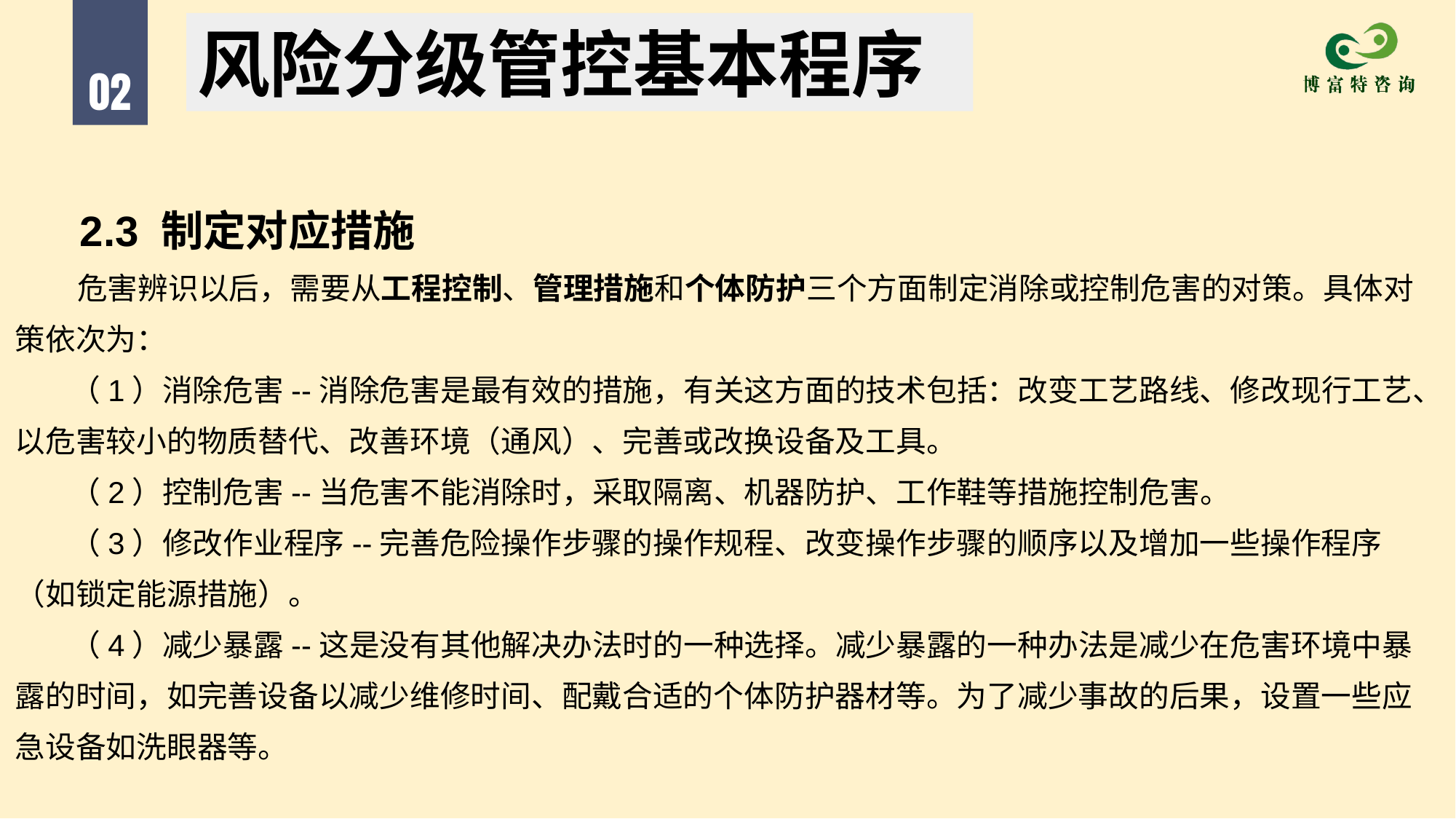

风险分级管控基本程序
02
  2.3 制定对应措施
  危害辨识以后，需要从工程控制、管理措施和个体防护三个方面制定消除或控制危害的对策。具体对策依次为：
 （1）消除危害--消除危害是最有效的措施，有关这方面的技术包括：改变工艺路线、修改现行工艺、以危害较小的物质替代、改善环境（通风）、完善或改换设备及工具。
 （2）控制危害--当危害不能消除时，采取隔离、机器防护、工作鞋等措施控制危害。
 （3）修改作业程序--完善危险操作步骤的操作规程、改变操作步骤的顺序以及增加一些操作程序（如锁定能源措施）。
 （4）减少暴露--这是没有其他解决办法时的一种选择。减少暴露的一种办法是减少在危害环境中暴露的时间，如完善设备以减少维修时间、配戴合适的个体防护器材等。为了减少事故的后果，设置一些应急设备如洗眼器等。